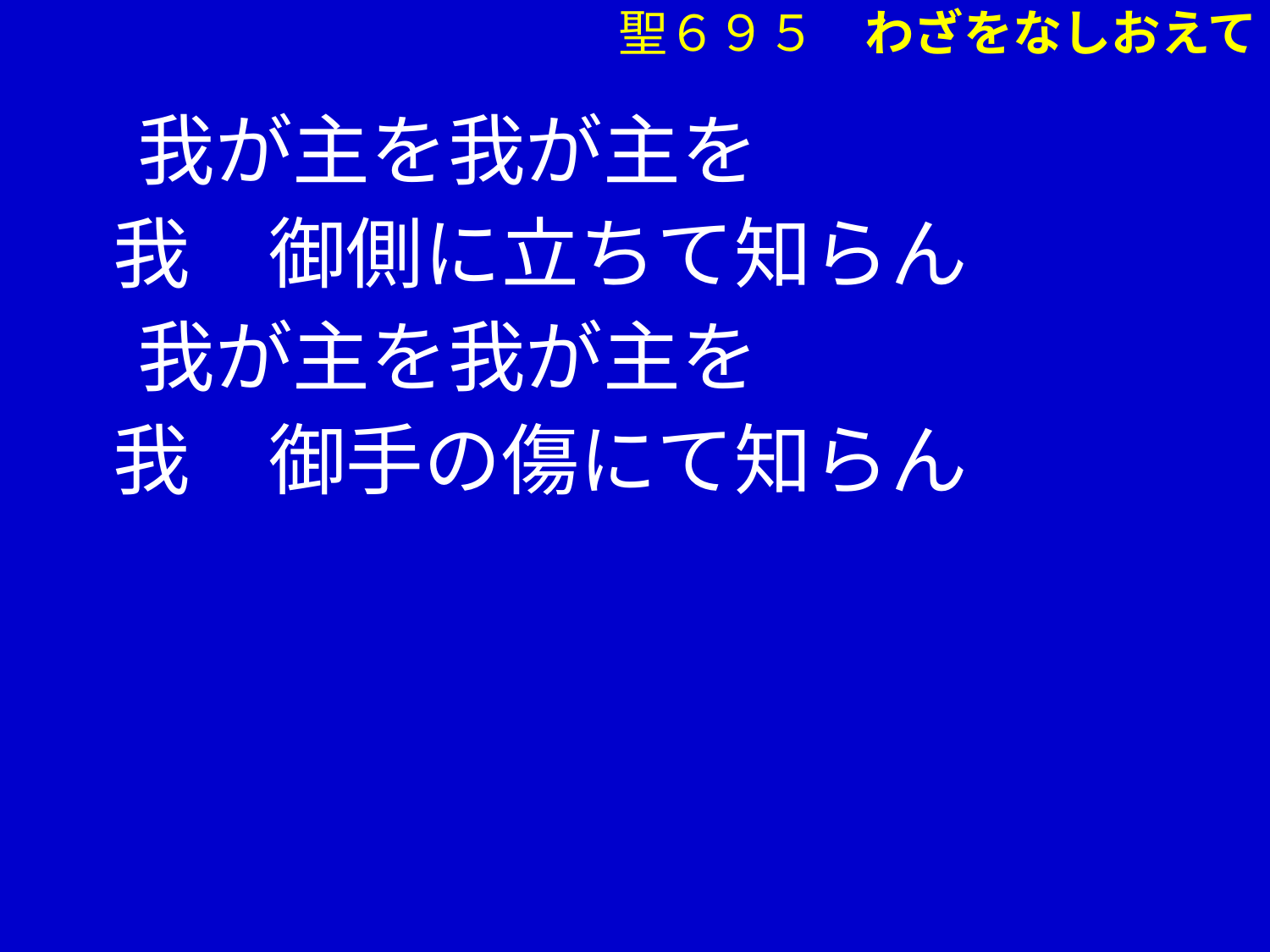

我が主を我が主を
   我　御側に立ちて知らん
　 我が主を我が主を
   我　御手の傷にて知らん
聖６９５　わざをなしおえて